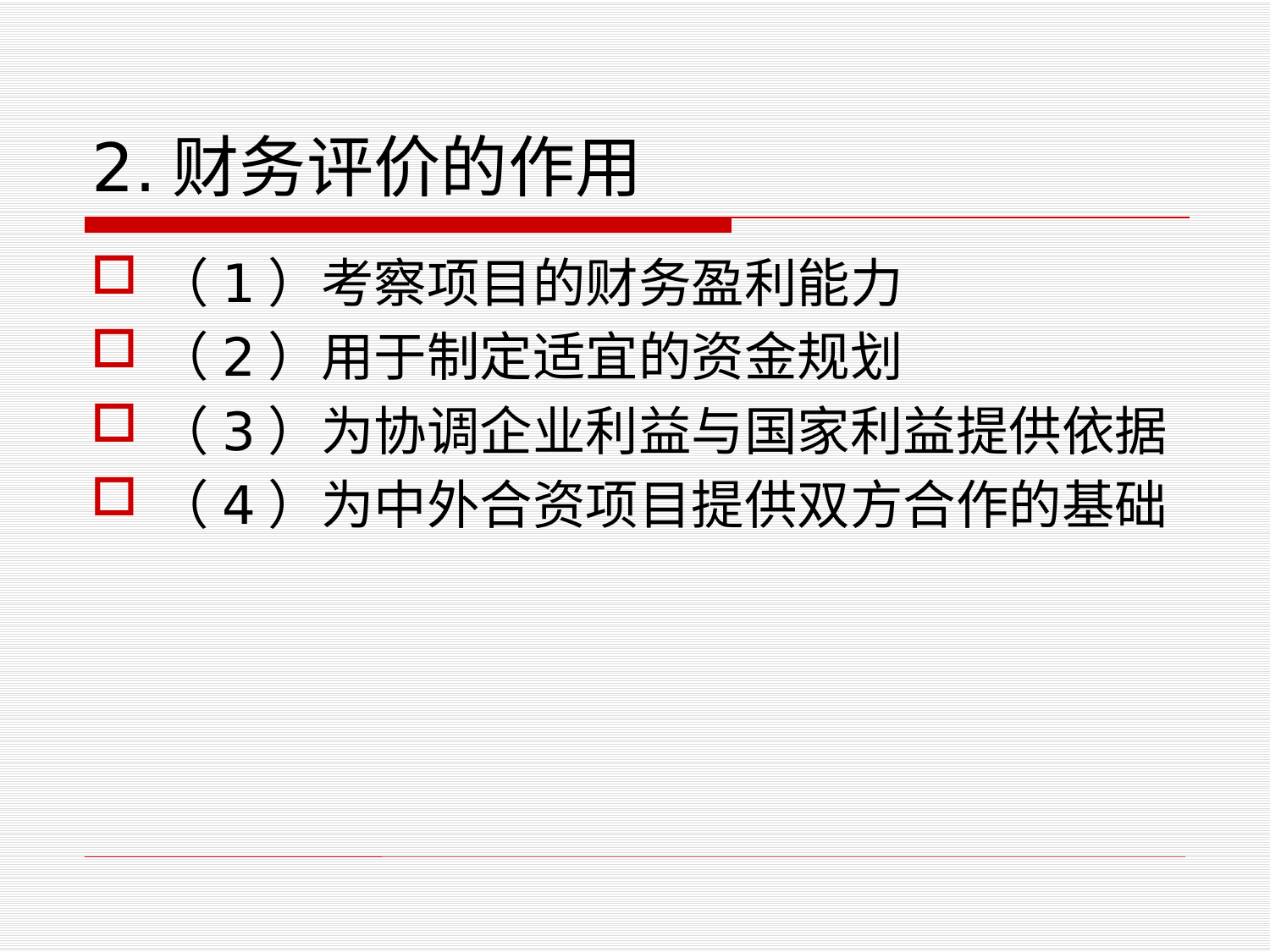

# 2.财务评价的作用
（1）考察项目的财务盈利能力
（2）用于制定适宜的资金规划
（3）为协调企业利益与国家利益提供依据
（4）为中外合资项目提供双方合作的基础